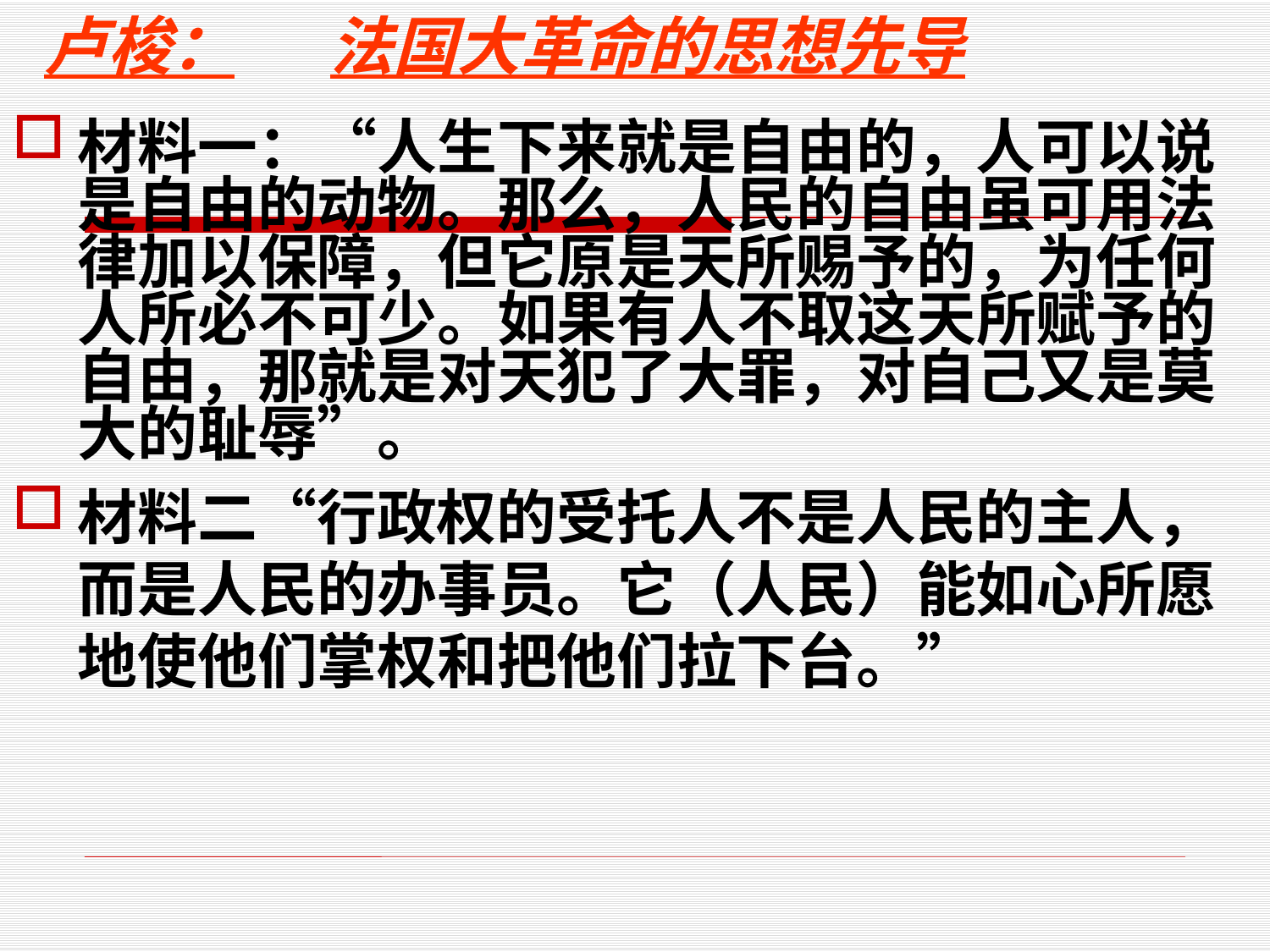

卢梭：
法国大革命的思想先导
材料一：“人生下来就是自由的，人可以说是自由的动物。那么，人民的自由虽可用法律加以保障，但它原是天所赐予的，为任何人所必不可少。如果有人不取这天所赋予的自由，那就是对天犯了大罪，对自己又是莫大的耻辱”。
材料二“行政权的受托人不是人民的主人，而是人民的办事员。它（人民）能如心所愿地使他们掌权和把他们拉下台。”